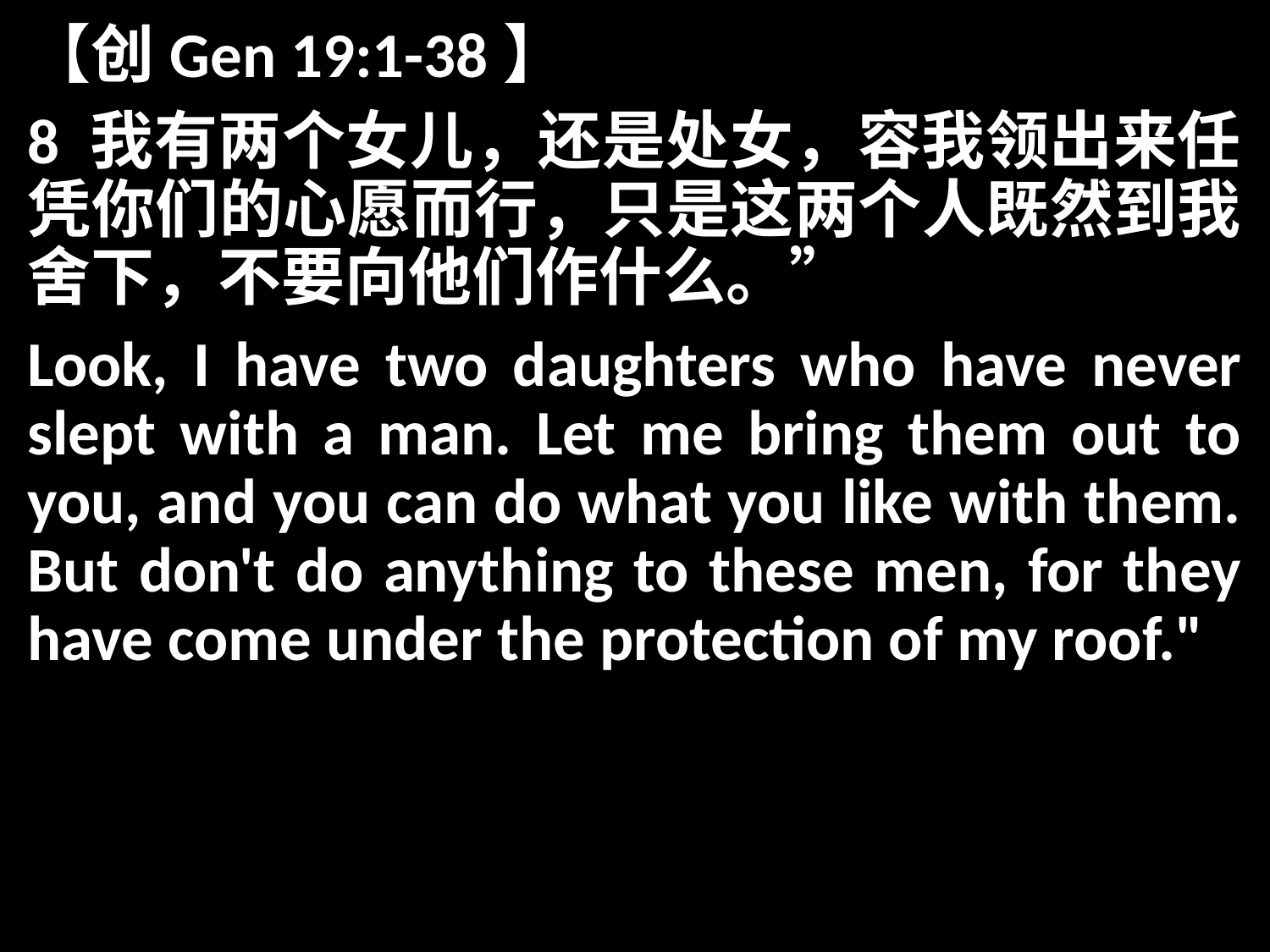

【创Gen 19:1-38】
8 我有两个女儿，还是处女，容我领出来任凭你们的心愿而行，只是这两个人既然到我舍下，不要向他们作什么。”
Look, I have two daughters who have never slept with a man. Let me bring them out to you, and you can do what you like with them. But don't do anything to these men, for they have come under the protection of my roof."